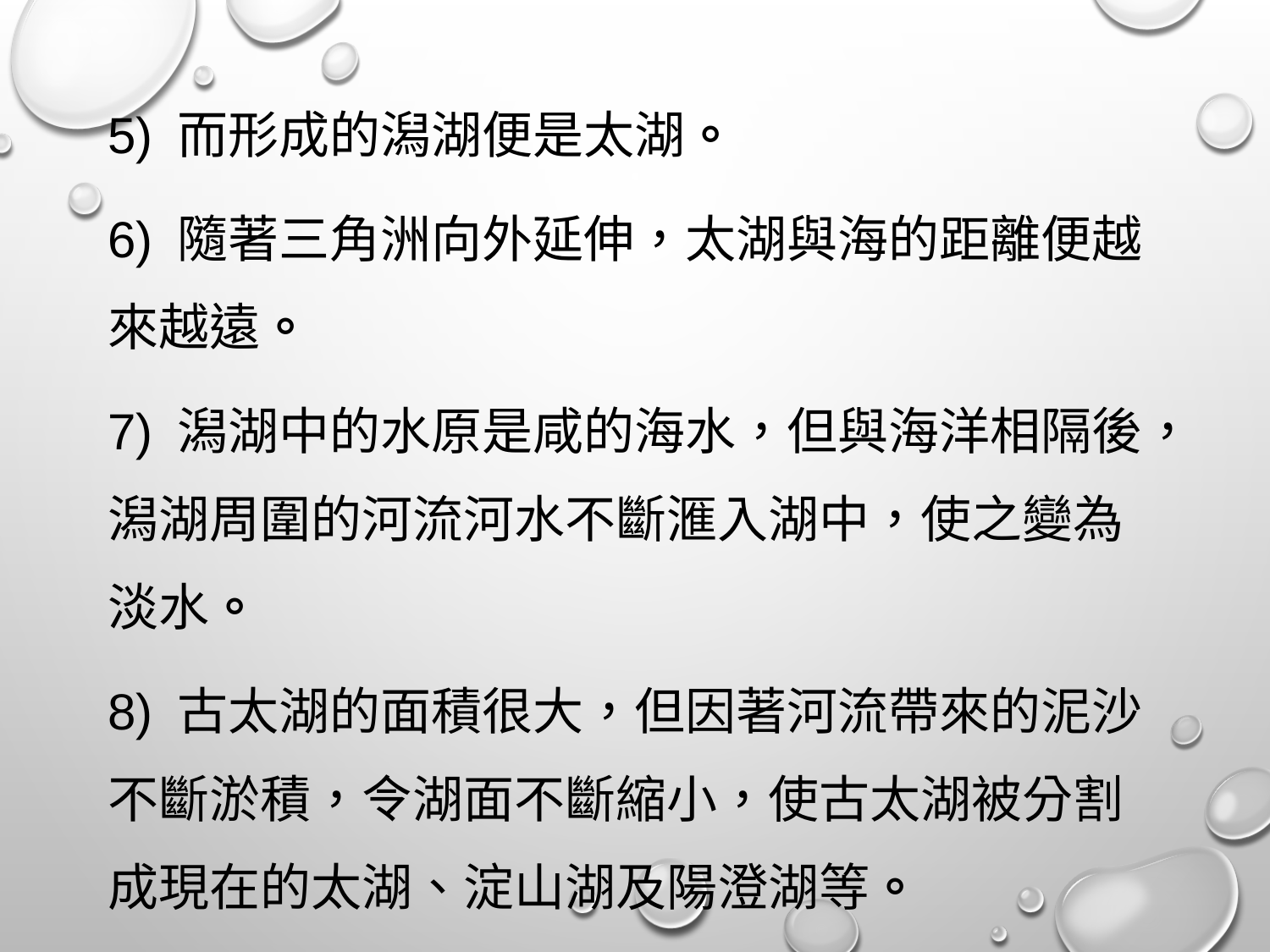

5) 而形成的潟湖便是太湖。
6) 隨著三角洲向外延伸，太湖與海的距離便越來越遠。
7) 潟湖中的水原是咸的海水，但與海洋相隔後，潟湖周圍的河流河水不斷滙入湖中，使之變為淡水。
8) 古太湖的面積很大，但因著河流帶來的泥沙不斷淤積，令湖面不斷縮小，使古太湖被分割成現在的太湖、淀山湖及陽澄湖等。